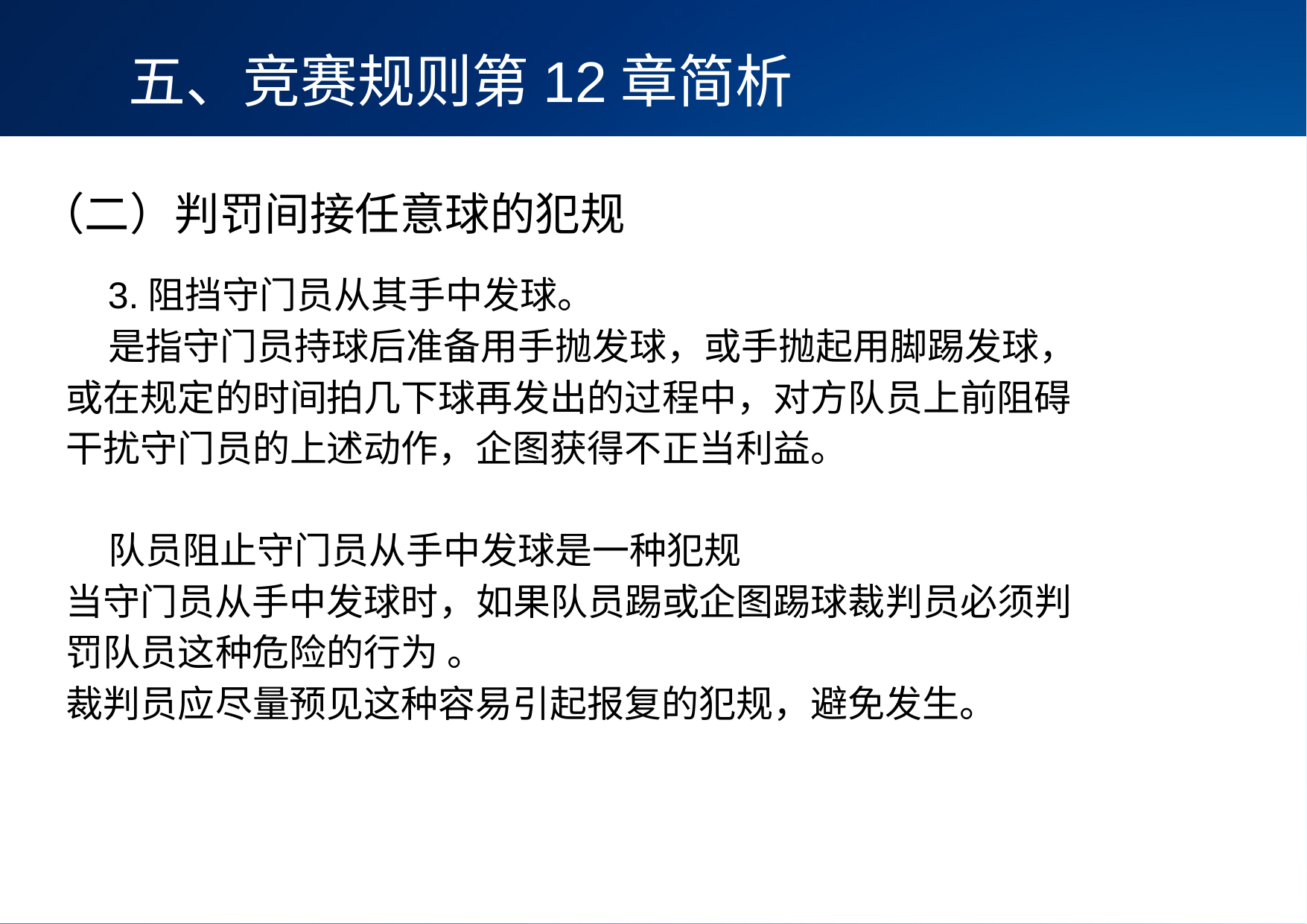

五、竞赛规则第12章简析

（二）判罚间接任意球的犯规
    3.阻挡守门员从其手中发球。
    是指守门员持球后准备用手抛发球，或手抛起用脚踢发球，或在规定的时间拍几下球再发出的过程中，对方队员上前阻碍干扰守门员的上述动作，企图获得不正当利益。
    队员阻止守门员从手中发球是一种犯规
当守门员从手中发球时，如果队员踢或企图踢球裁判员必须判罚队员这种危险的行为 。
裁判员应尽量预见这种容易引起报复的犯规，避免发生。